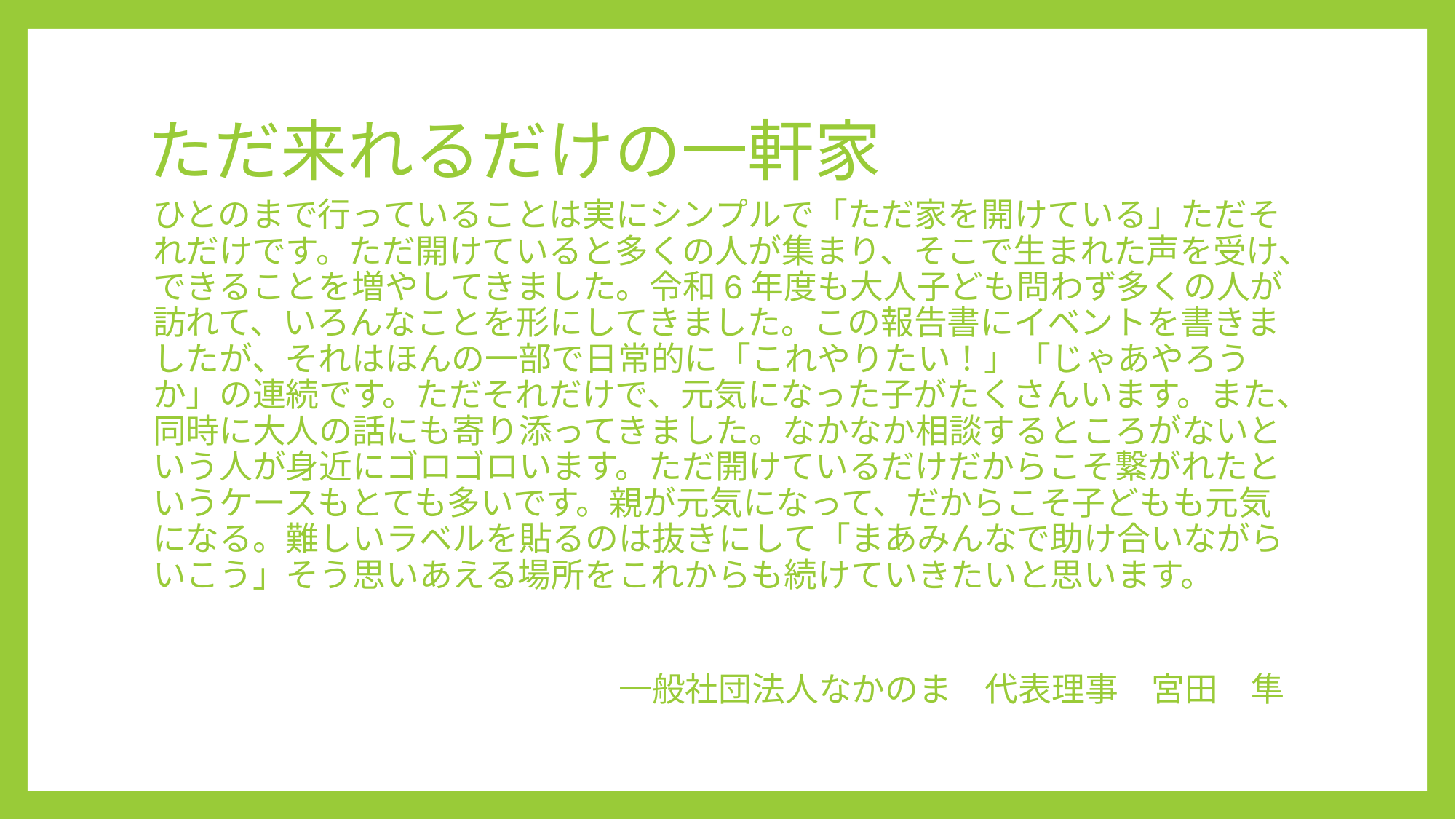

# ただ来れるだけの一軒家
ひとのまで行っていることは実にシンプルで「ただ家を開けている」ただそれだけです。ただ開けていると多くの人が集まり、そこで生まれた声を受け、できることを増やしてきました。令和6年度も大人子ども問わず多くの人が訪れて、いろんなことを形にしてきました。この報告書にイベントを書きましたが、それはほんの一部で日常的に「これやりたい！」「じゃあやろうか」の連続です。ただそれだけで、元気になった子がたくさんいます。また、同時に大人の話にも寄り添ってきました。なかなか相談するところがないという人が身近にゴロゴロいます。ただ開けているだけだからこそ繋がれたというケースもとても多いです。親が元気になって、だからこそ子どもも元気になる。難しいラベルを貼るのは抜きにして「まあみんなで助け合いながらいこう」そう思いあえる場所をこれからも続けていきたいと思います。

　　　　　　　　　　　　　　一般社団法人なかのま　代表理事　宮田　隼